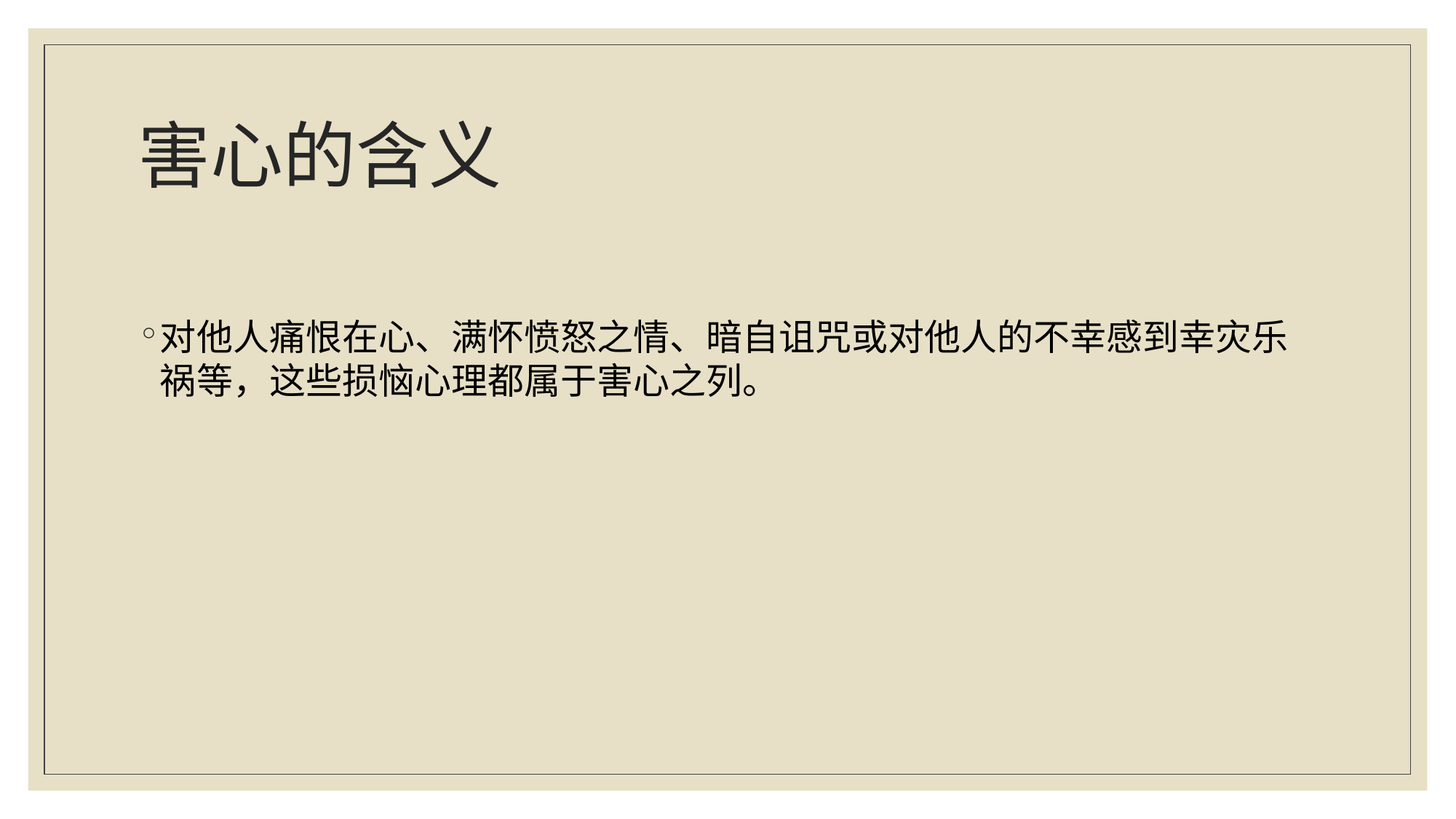

# 害心的含义

对他人痛恨在心、满怀愤怒之情、暗自诅咒或对他人的不幸感到幸灾乐祸等，这些损恼心理都属于害心之列。